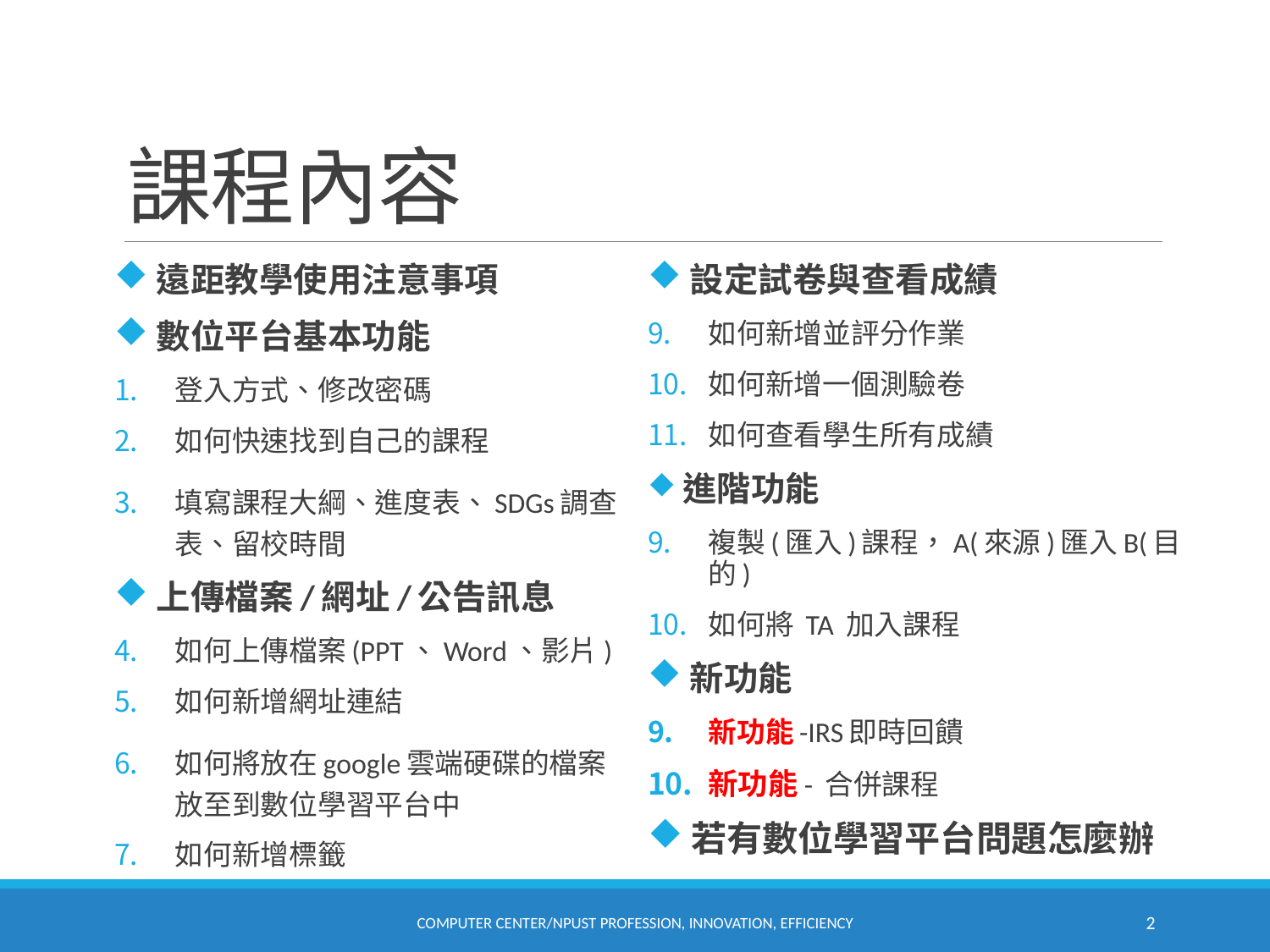

# 課程內容
 設定試卷與查看成績
如何新增並評分作業
如何新增一個測驗卷
如何查看學生所有成績
 進階功能
複製(匯入)課程，A(來源)匯入B(目的)
如何將 TA 加入課程
 新功能
新功能-IRS即時回饋
新功能- 合併課程
 若有數位學習平台問題怎麼辦
 遠距教學使用注意事項
 數位平台基本功能
登入方式、修改密碼
如何快速找到自己的課程
填寫課程大綱、進度表、SDGs調查表、留校時間
 上傳檔案/網址/公告訊息
如何上傳檔案(PPT、Word、影片)
如何新增網址連結
如何將放在google雲端硬碟的檔案放至到數位學習平台中
如何新增標籤

Computer Center/NPUST Profession, Innovation, Efficiency
2